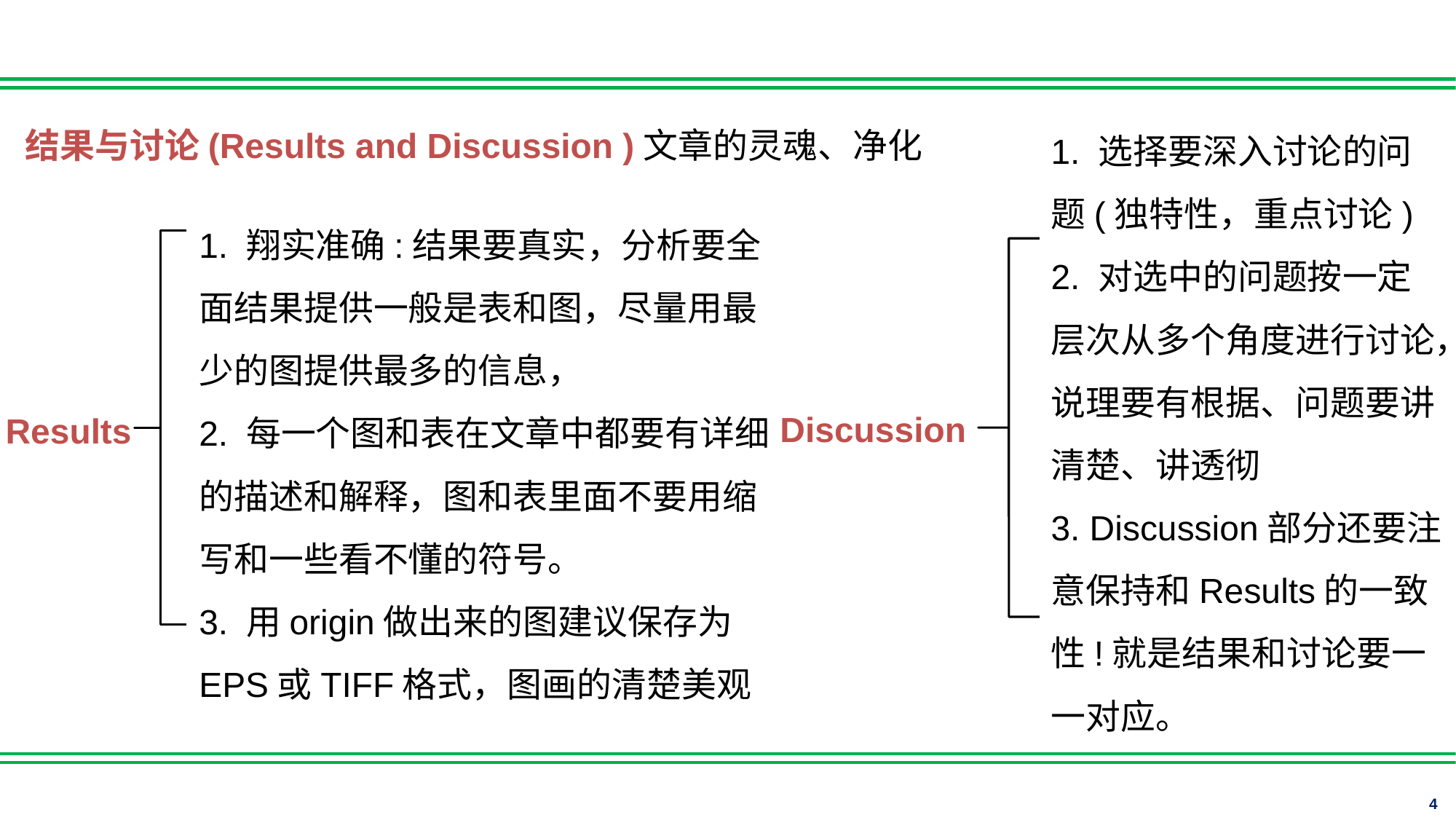

1. 选择要深入讨论的问题(独特性，重点讨论)
2. 对选中的问题按一定层次从多个角度进行讨论，说理要有根据、问题要讲清楚、讲透彻
3. Discussion部分还要注意保持和Results的一致性!就是结果和讨论要一一对应。
结果与讨论(Results and Discussion )文章的灵魂、净化
1. 翔实准确:结果要真实，分析要全面结果提供一般是表和图，尽量用最少的图提供最多的信息，
2. 每一个图和表在文章中都要有详细的描述和解释，图和表里面不要用缩写和一些看不懂的符号。
3. 用origin做出来的图建议保存为EPS或TIFF格式，图画的清楚美观

Discussion
Results
4